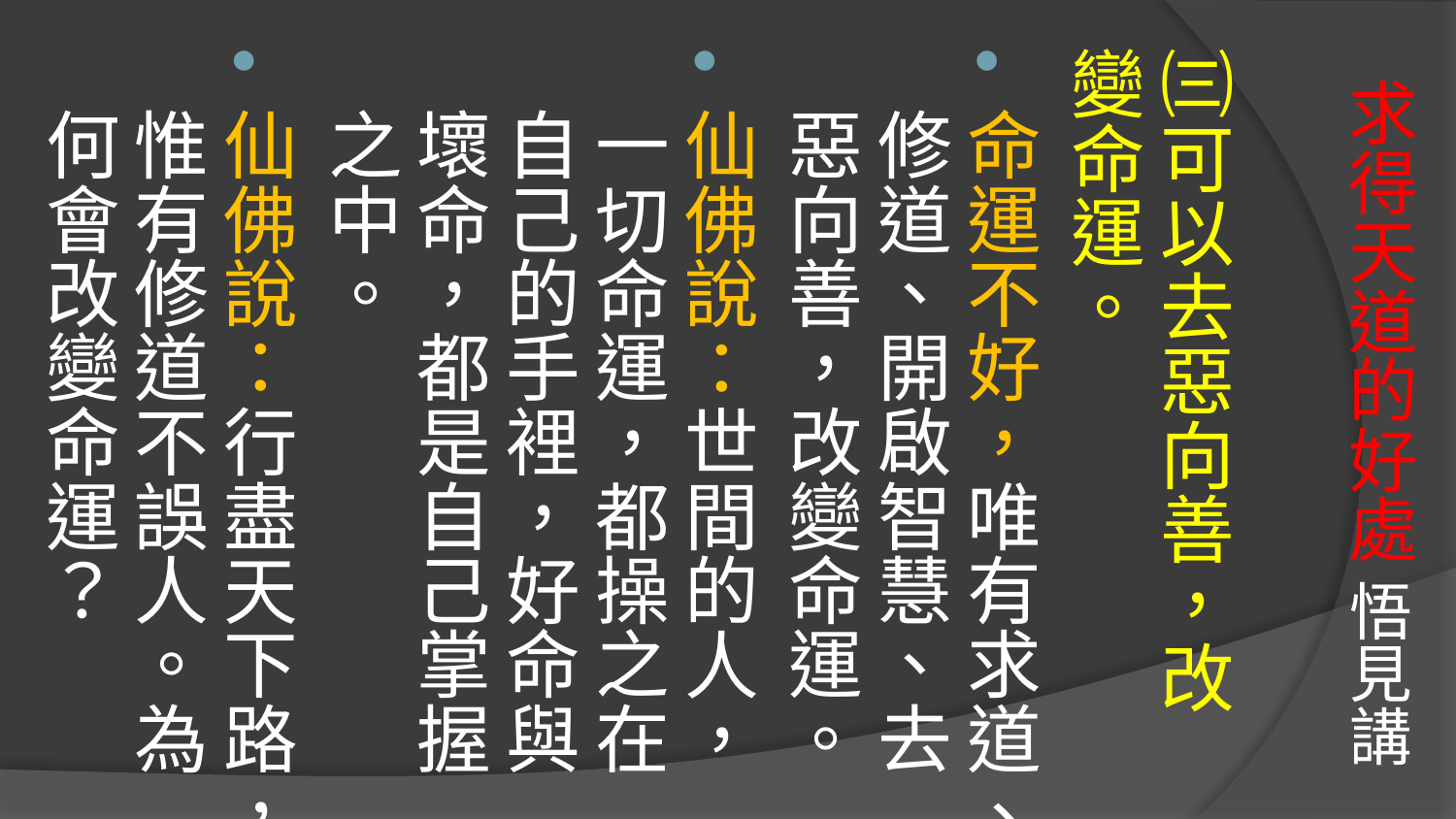

# 求得天道的好處 悟見講
㈢可以去惡向善，改變命運。
命運不好，唯有求道、修道、開啟智慧、去惡向善，改變命運。
仙佛說：世間的人，一切命運，都操之在自己的手裡，好命與壞命，都是自己掌握之中。
仙佛說：行盡天下路，惟有修道不誤人。為何會改變命運？